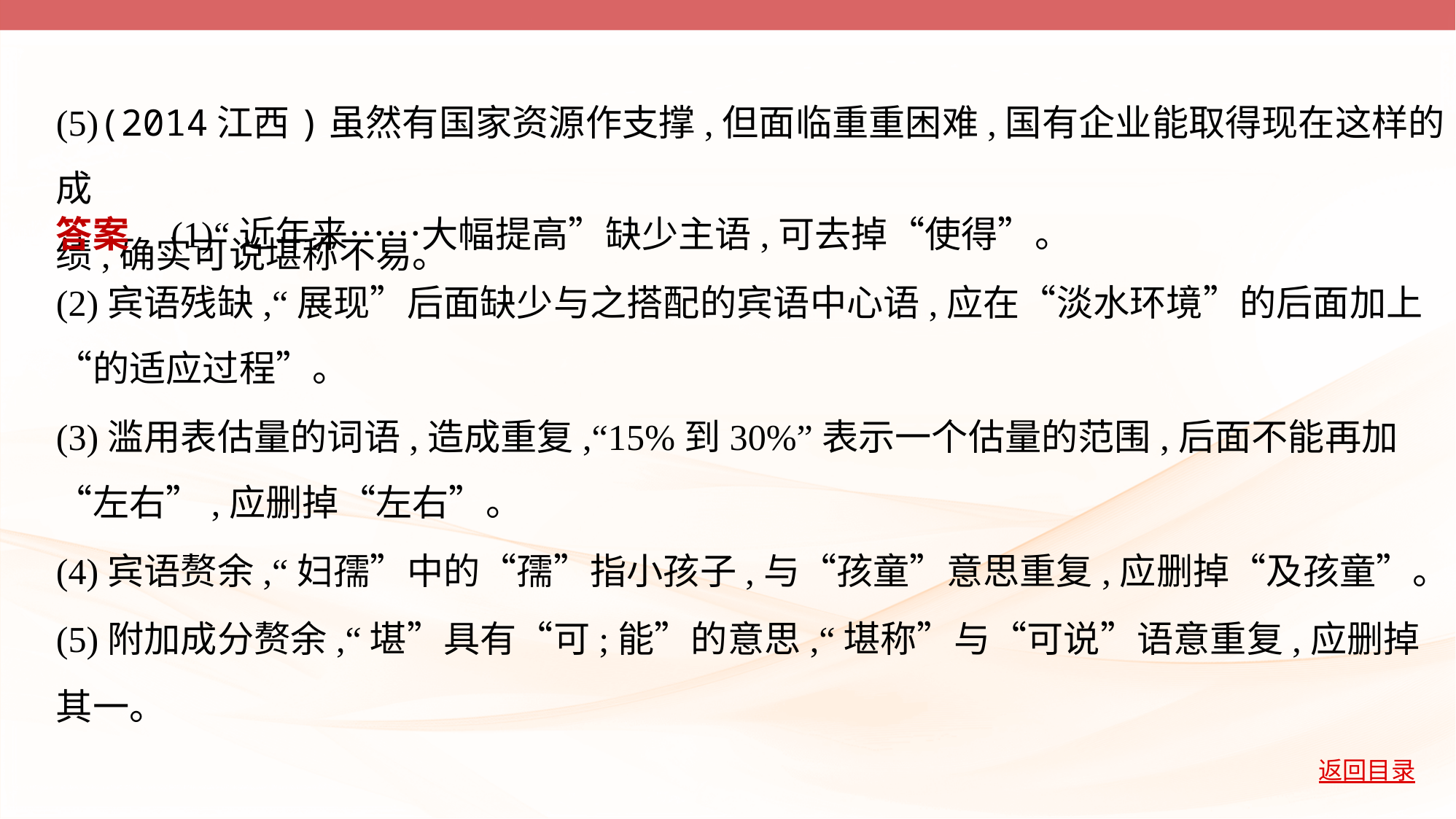

(5)(2014江西)虽然有国家资源作支撑,但面临重重困难,国有企业能取得现在这样的成
绩,确实可说堪称不易。

答案    (1)“近年来……大幅提高”缺少主语,可去掉“使得”。
(2)宾语残缺,“展现”后面缺少与之搭配的宾语中心语,应在“淡水环境”的后面加上
“的适应过程”。
(3)滥用表估量的词语,造成重复,“15%到30%”表示一个估量的范围,后面不能再加
“左右”,应删掉“左右”。
(4)宾语赘余,“妇孺”中的“孺”指小孩子,与“孩童”意思重复,应删掉“及孩童”。
(5)附加成分赘余,“堪”具有“可;能”的意思,“堪称”与“可说”语意重复,应删掉
其一。